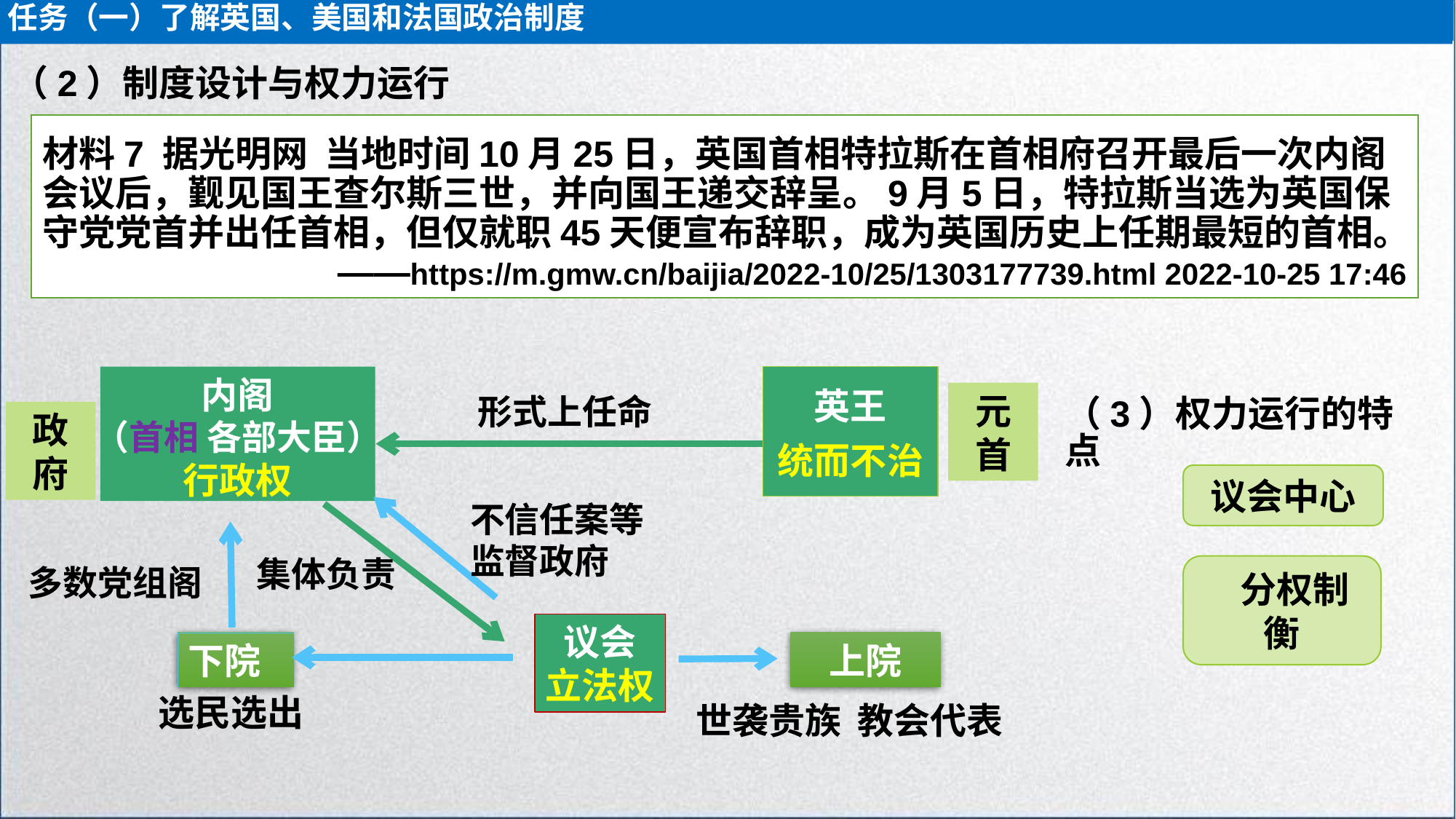

任务（一）了解英国、美国和法国政治制度

三、近代西方的政治制度
（2）制度设计与权力运行
材料7 据光明网  当地时间10月25日，英国首相特拉斯在首相府召开最后一次内阁会议后，觐见国王查尔斯三世，并向国王递交辞呈。9月5日，特拉斯当选为英国保守党党首并出任首相，但仅就职45天便宣布辞职，成为英国历史上任期最短的首相。
——https://m.gmw.cn/baijia/2022-10/25/1303177739.html 2022-10-25 17:46
英王
统而不治
内阁
（首相 各部大臣）
行政权
元首
形式上任命
（3）权力运行的特点
政府
议会中心
不信任案等
监督政府
集体负责
多数党组阁
  分权制衡
议会
立法权
下院
上院
选民选出
世袭贵族  教会代表